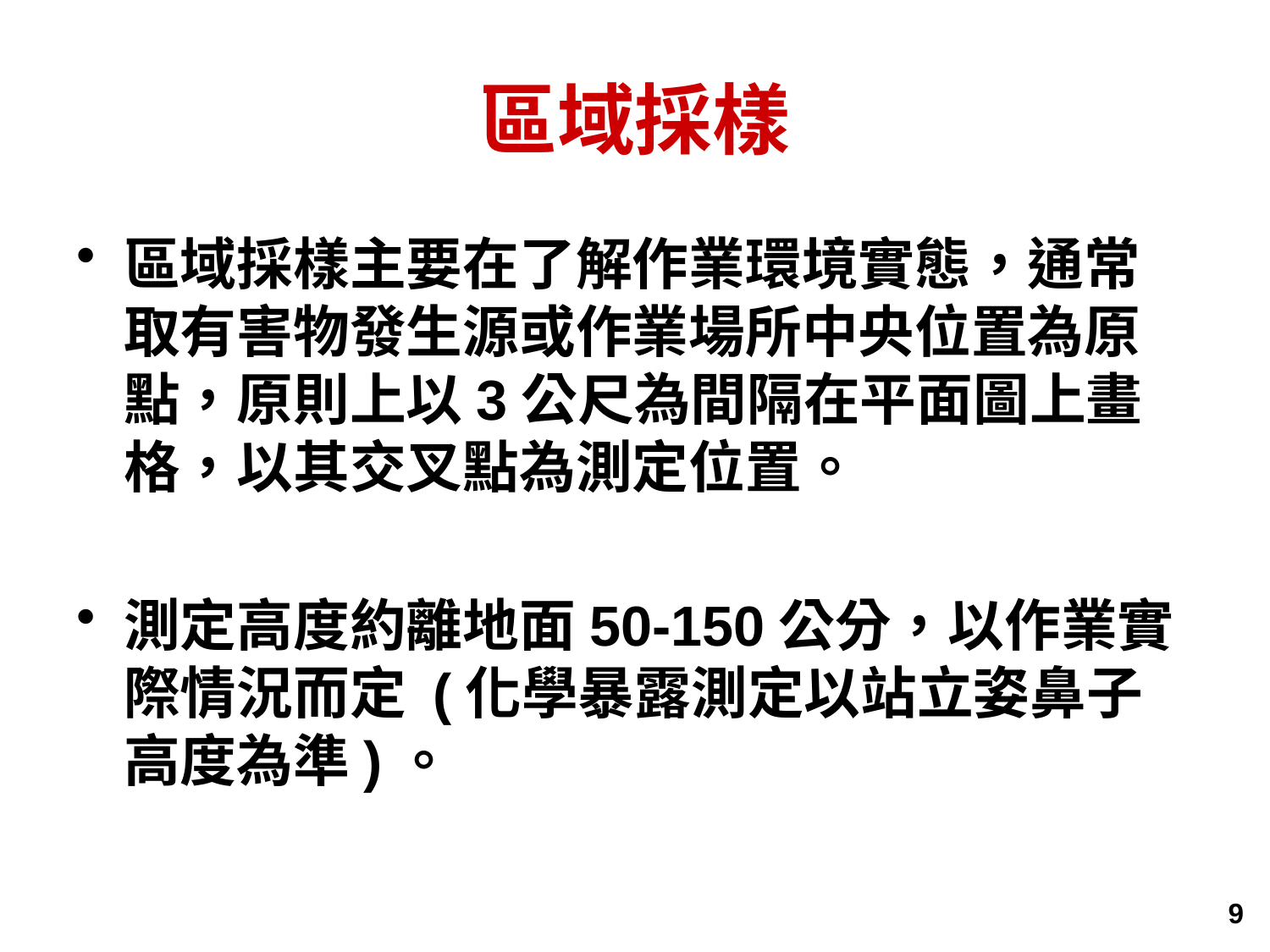

# 區域採樣
區域採樣主要在了解作業環境實態，通常取有害物發生源或作業場所中央位置為原點，原則上以3公尺為間隔在平面圖上畫格，以其交叉點為測定位置。

測定高度約離地面50-150公分，以作業實際情況而定 (化學暴露測定以站立姿鼻子高度為準)。
9